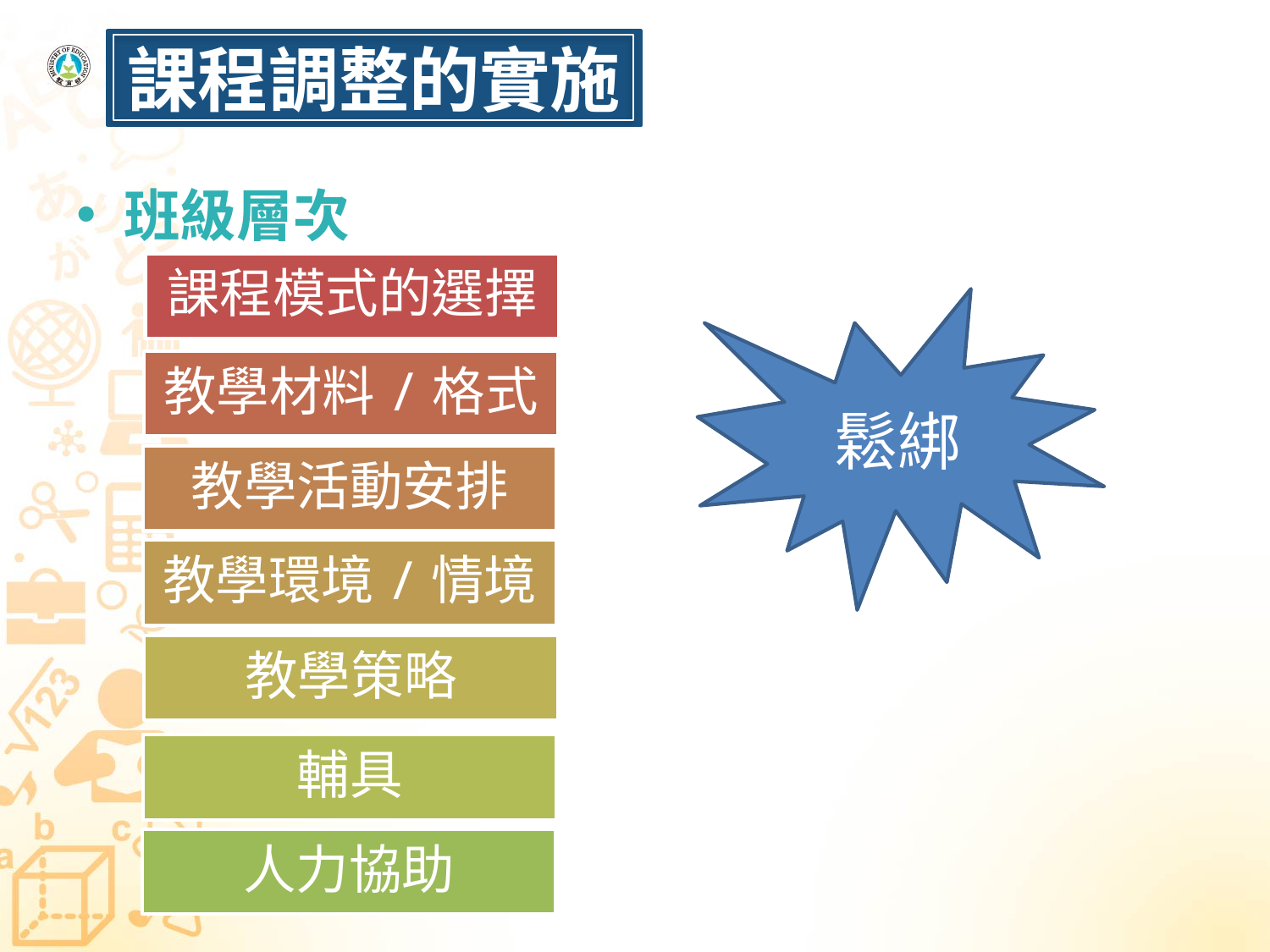

課程調整的實施

班級層次

課程模式的選擇
鬆綁

教學材料/格式

教學活動安排

教學環境/情境

教學策略

輔具

人力協助